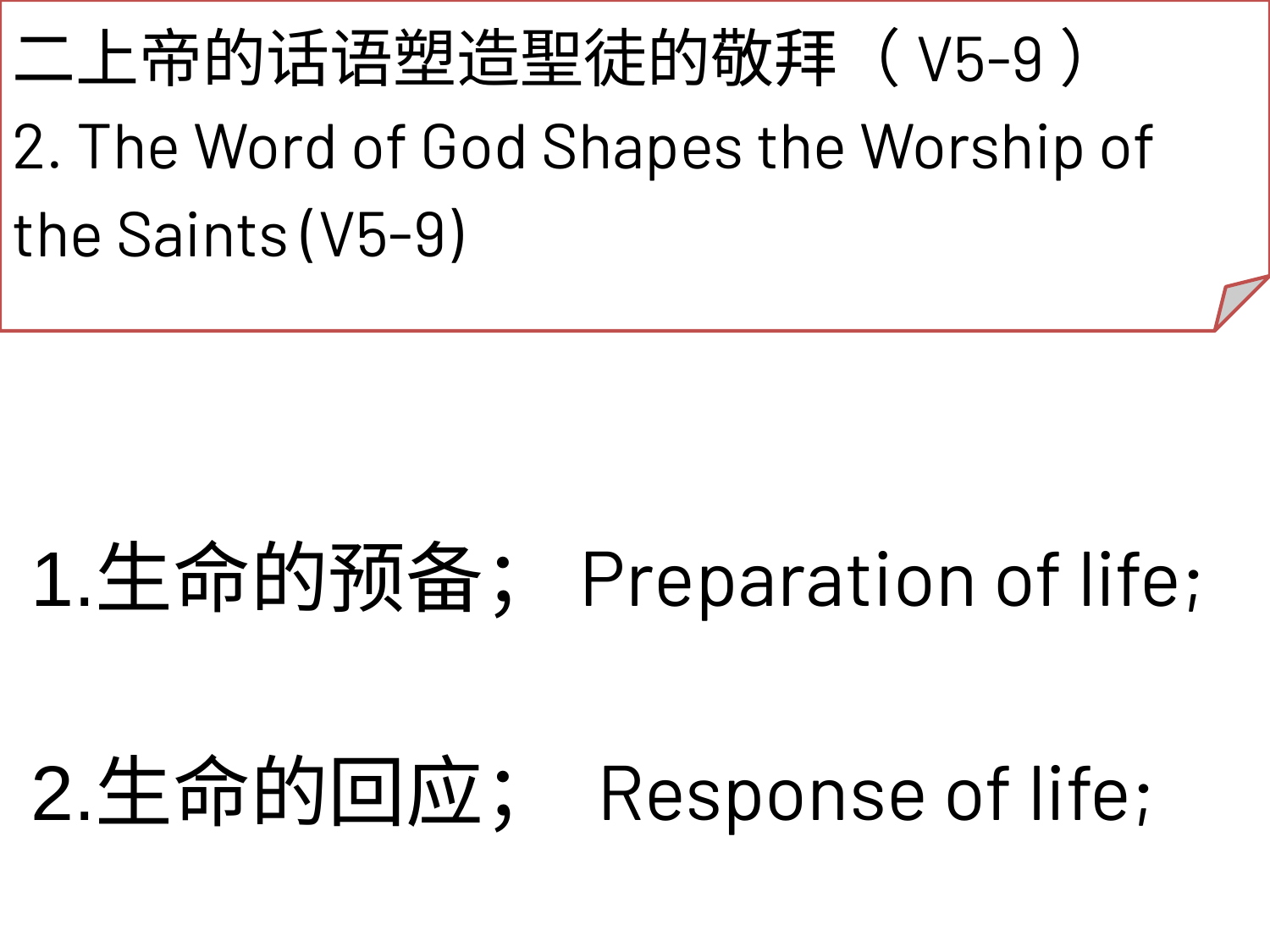

二上帝的话语塑造聖徒的敬拜（V5-9）
2. The Word of God Shapes the Worship of the Saints (V5-9)
生命的预备；Preparation of life;

生命的回应； Response of life;